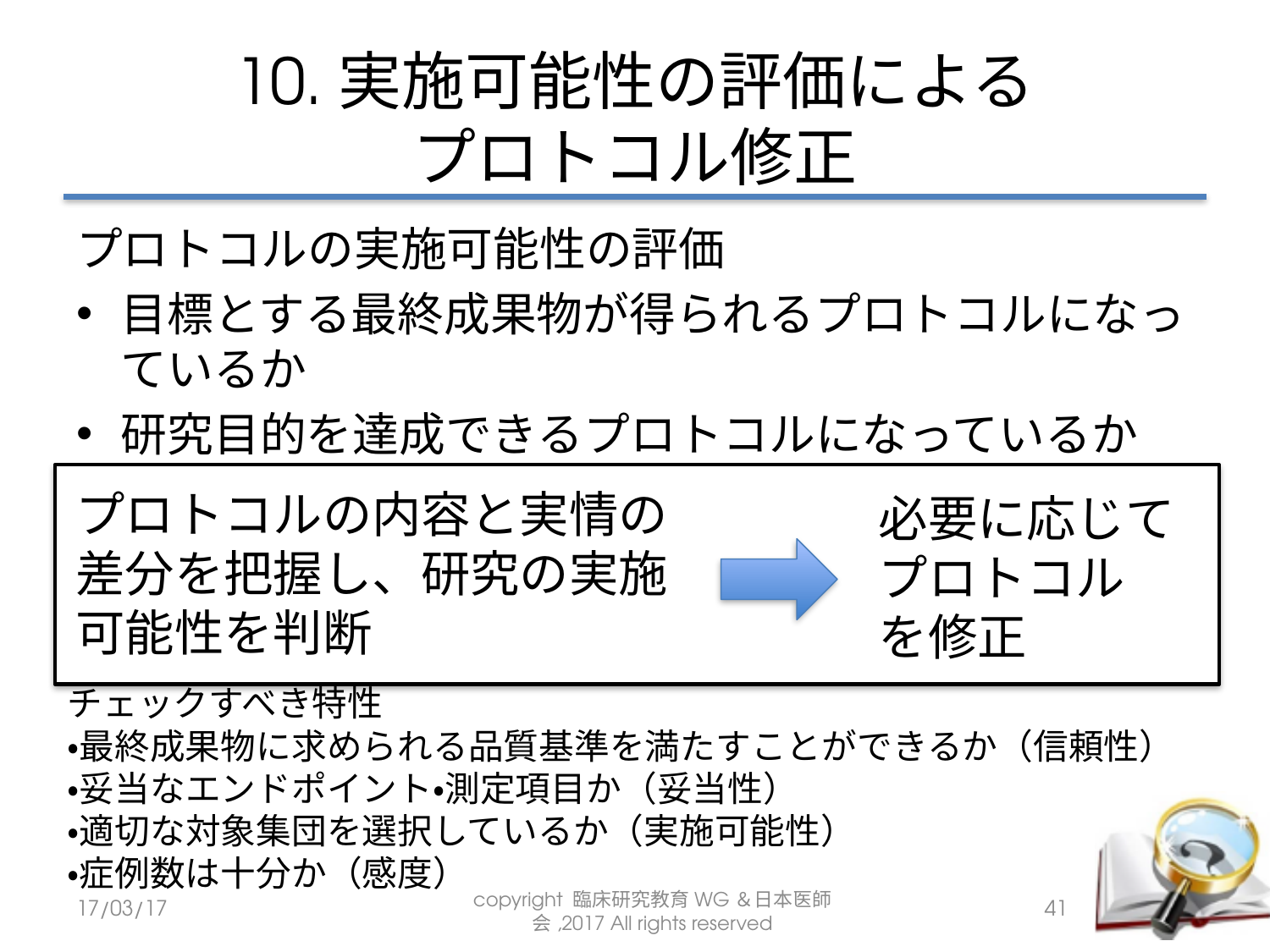

# 10.実施可能性の評価による プロトコル修正
プロトコルの実施可能性の評価
目標とする最終成果物が得られるプロトコルになっているか
研究目的を達成できるプロトコルになっているか

プロトコルの内容と実情の差分を把握し、研究の実施可能性を判断
必要に応じて
プロトコル
を修正

チェックすべき特性
・最終成果物に求められる品質基準を満たすことができるか（信頼性）
・妥当なエンドポイント・測定項目か（妥当性）
・適切な対象集団を選択しているか（実施可能性）
・症例数は十分か（感度）
17/03/17
copyright 臨床研究教育WG＆日本医師会,2017 All rights reserved
41